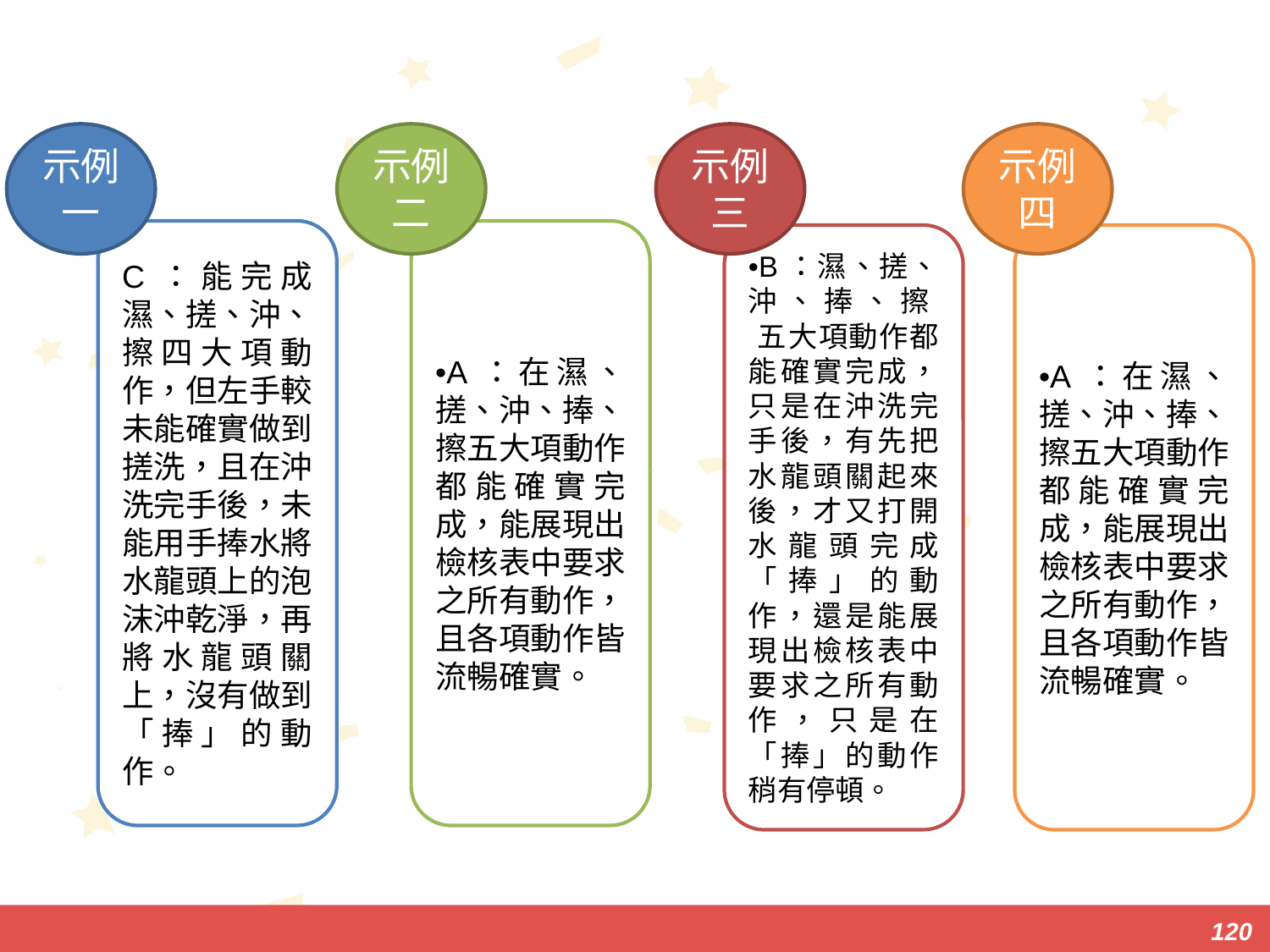

示例四
示例一
示例二
示例三
C：能完成濕、搓、沖、擦四大項動作，但左手較未能確實做到搓洗，且在沖洗完手後，未能用手捧水將水龍頭上的泡沫沖乾淨，再將水龍頭關上，沒有做到「捧」的動作。
•A：在濕、搓、沖、捧、擦五大項動作都能確實完成，能展現出檢核表中要求之所有動作，且各項動作皆流暢確實。
•B：濕、搓、沖、捧、擦
 五大項動作都能確實完成，只是在沖洗完手後，有先把水龍頭關起來後，才又打開水龍頭完成「捧」的動作，還是能展現出檢核表中要求之所有動作，只是在「捧」的動作稍有停頓。
•A：在濕、搓、沖、捧、擦五大項動作都能確實完成，能展現出檢核表中要求之所有動作，且各項動作皆流暢確實。
120